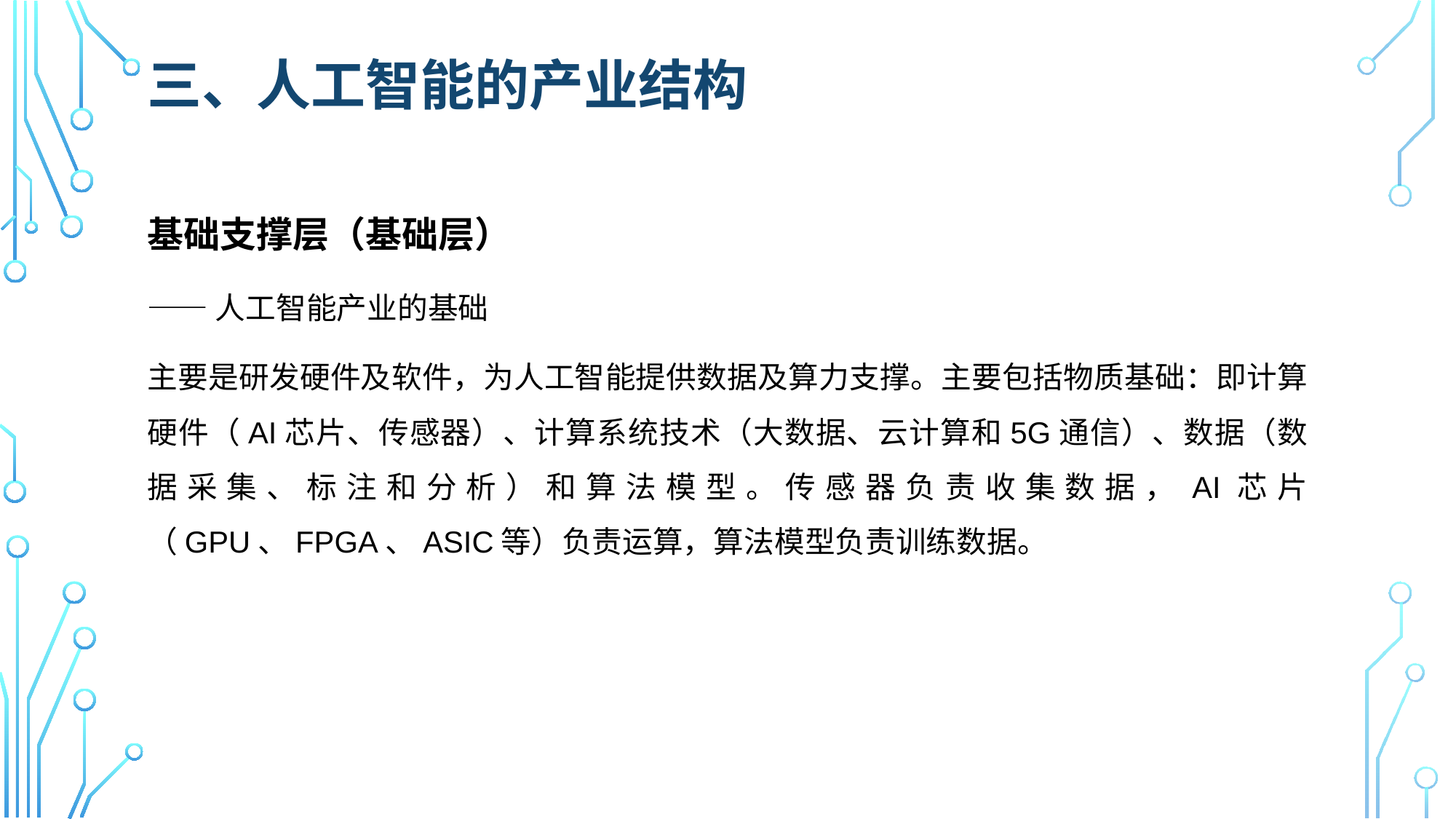

# 三、人工智能的产业结构
基础支撑层（基础层）
——人工智能产业的基础
主要是研发硬件及软件，为人工智能提供数据及算力支撑。主要包括物质基础：即计算硬件（AI芯片、传感器）、计算系统技术（大数据、云计算和5G通信）、数据（数据采集、标注和分析）和算法模型。传感器负责收集数据，AI芯片（GPU、FPGA、ASIC等）负责运算，算法模型负责训练数据。